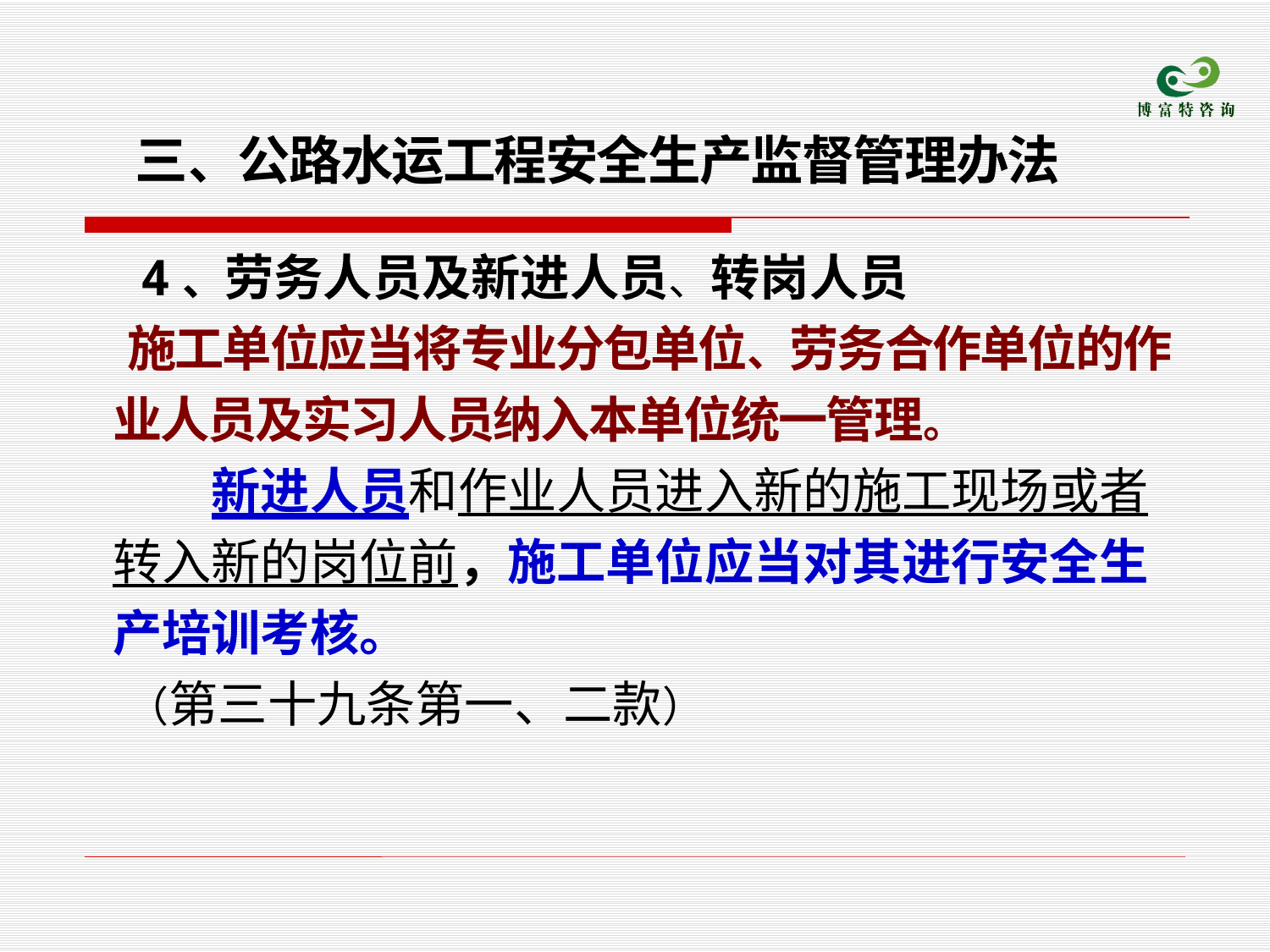

三、公路水运工程安全生产监督管理办法
　      4、劳务人员及新进人员、转岗人员
       施工单位应当将专业分包单位、劳务合作单位的作业人员及实习人员纳入本单位统一管理。
　　新进人员和作业人员进入新的施工现场或者转入新的岗位前，施工单位应当对其进行安全生产培训考核。
      （第三十九条第一、二款）